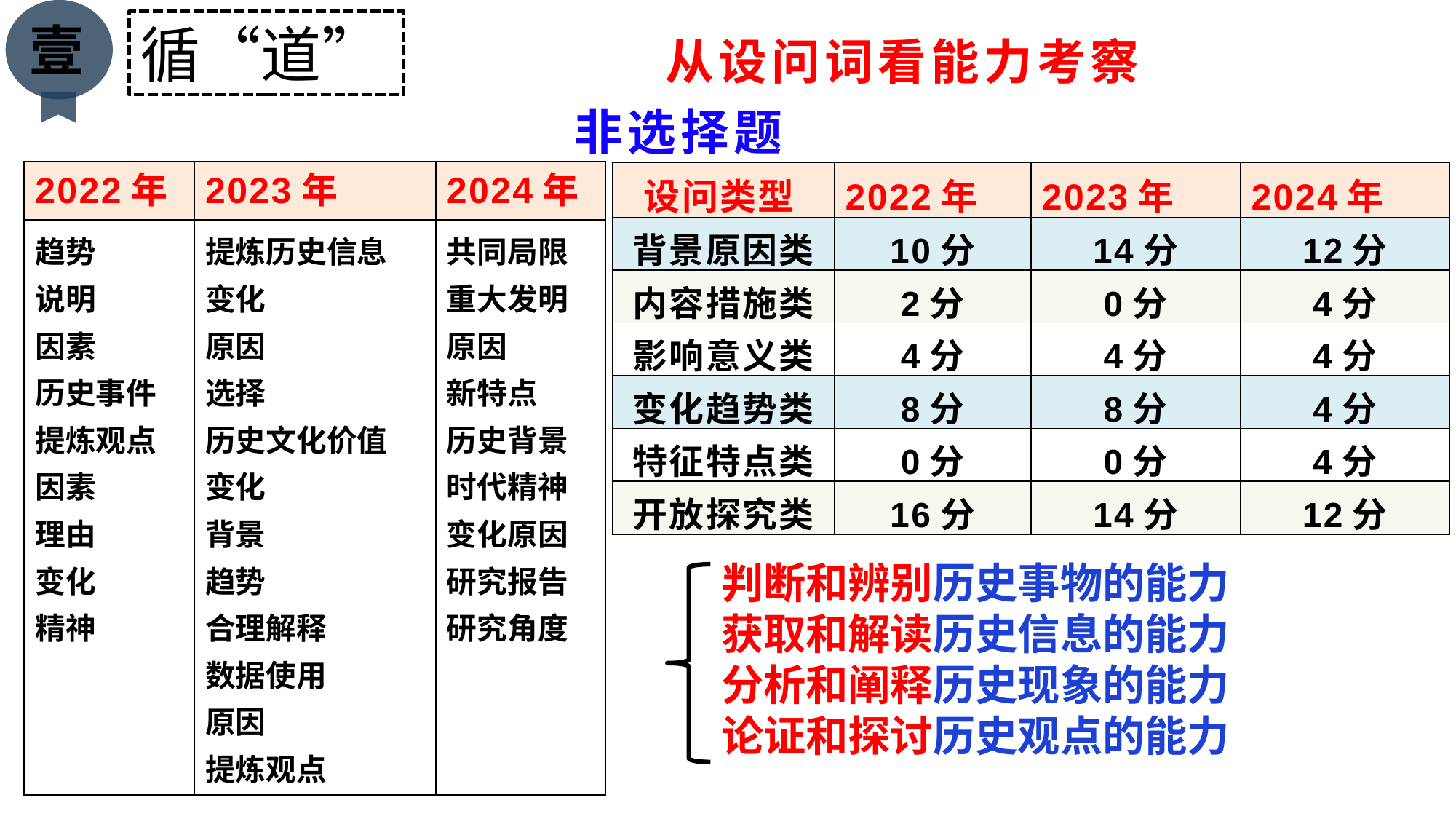

壹
循“道”
从设问词看能力考察
非选择题
| 2022年 | 2023年 | 2024年 |
| --- | --- | --- |
| 趋势 说明 因素 历史事件 提炼观点 因素 理由 变化 精神 | 提炼历史信息 变化 原因 选择 历史文化价值 变化 背景 趋势 合理解释 数据使用 原因 提炼观点 | 共同局限 重大发明 原因 新特点 历史背景 时代精神 变化原因 研究报告 研究角度 |
| 设问类型 | 2022年 | 2023年 | 2024年 |
| --- | --- | --- | --- |
| 背景原因类 | 10分 | 14分 | 12分 |
| 内容措施类 | 2分 | 0分 | 4分 |
| 影响意义类 | 4分 | 4分 | 4分 |
| 变化趋势类 | 8分 | 8分 | 4分 |
| 特征特点类 | 0分 | 0分 | 4分 |
| 开放探究类 | 16分 | 14分 | 12分 |
判断和辨别历史事物的能力
获取和解读历史信息的能力
分析和阐释历史现象的能力
论证和探讨历史观点的能力